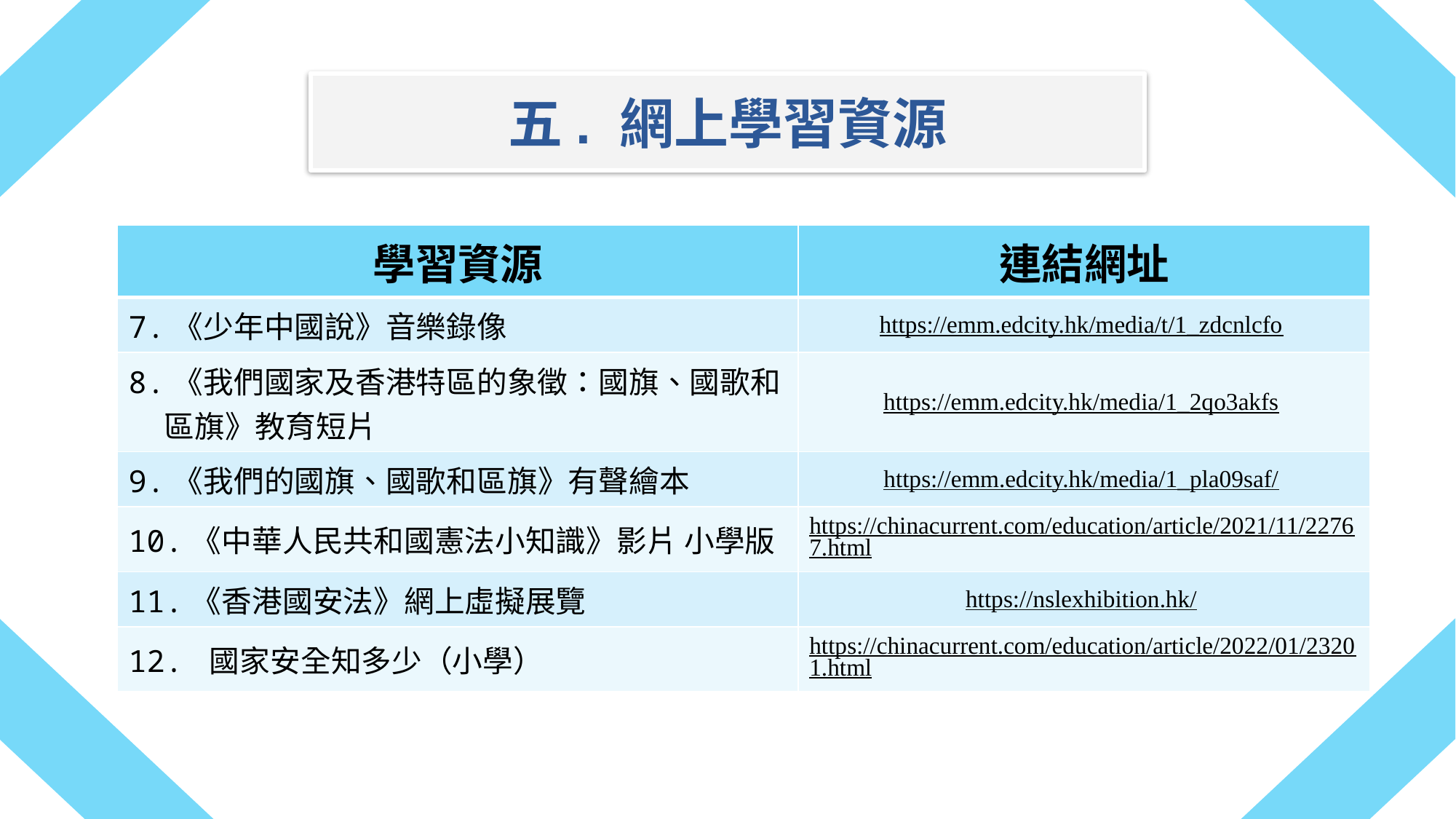

五. 網上學習資源
| 學習資源 | 連結網址 |
| --- | --- |
| 7.《少年中國說》音樂錄像 | https://emm.edcity.hk/media/t/1\_zdcnlcfo |
| 8.《我們國家及香港特區的象徵：國旗、國歌和 區旗》教育短片 | https://emm.edcity.hk/media/1\_2qo3akfs |
| 9.《我們的國旗、國歌和區旗》有聲繪本 | https://emm.edcity.hk/media/1\_pla09saf/ |
| 10.《中華人民共和國憲法小知識》影片 小學版 | https://chinacurrent.com/education/article/2021/11/22767.html |
| 11.《香港國安法》網上虛擬展覽 | https://nslexhibition.hk/ |
| 12. 國家安全知多少（小學） | https://chinacurrent.com/education/article/2022/01/23201.html |